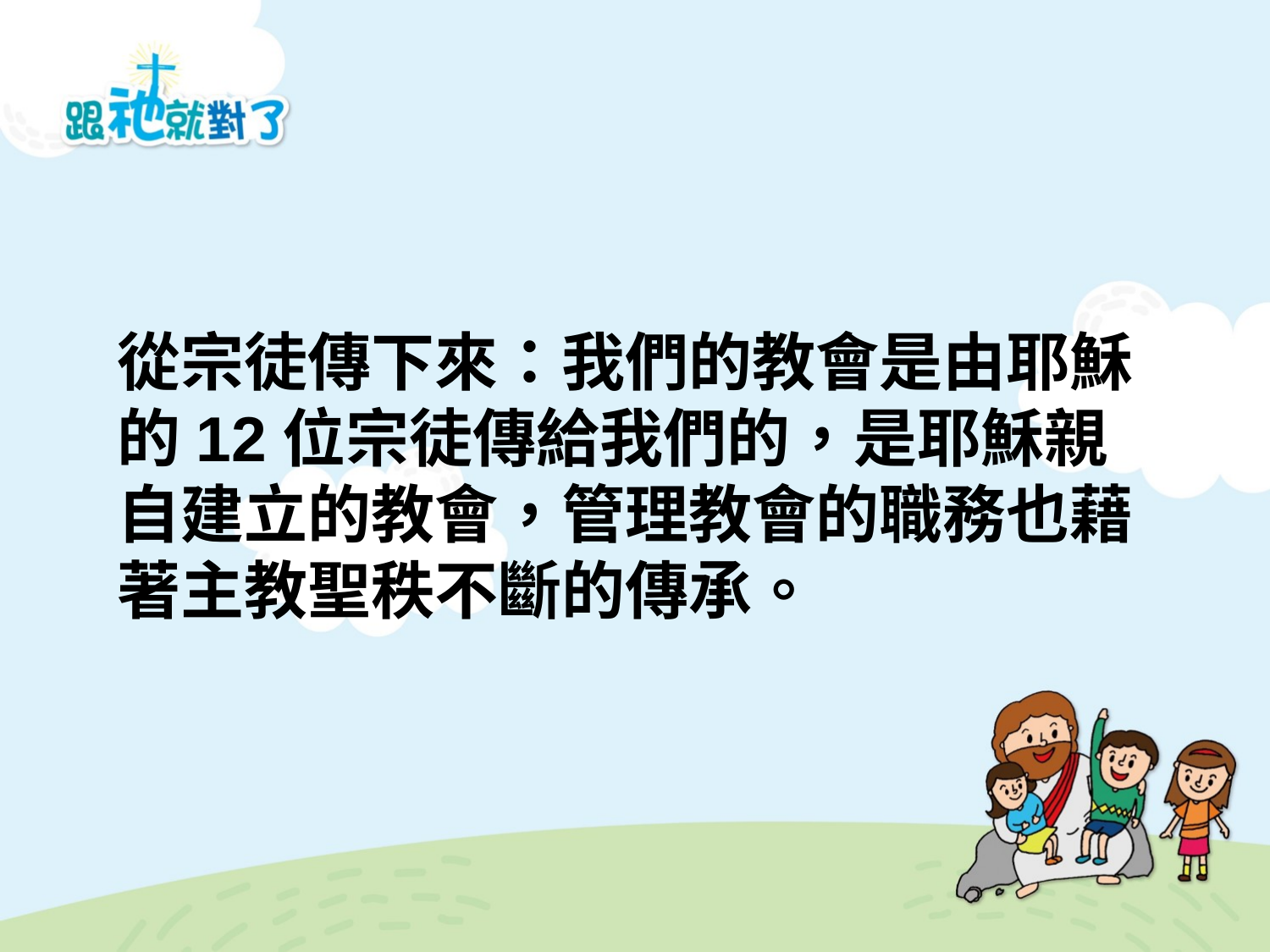

從宗徒傳下來：我們的教會是由耶穌的12位宗徒傳給我們的，是耶穌親自建立的教會，管理教會的職務也藉著主教聖秩不斷的傳承。